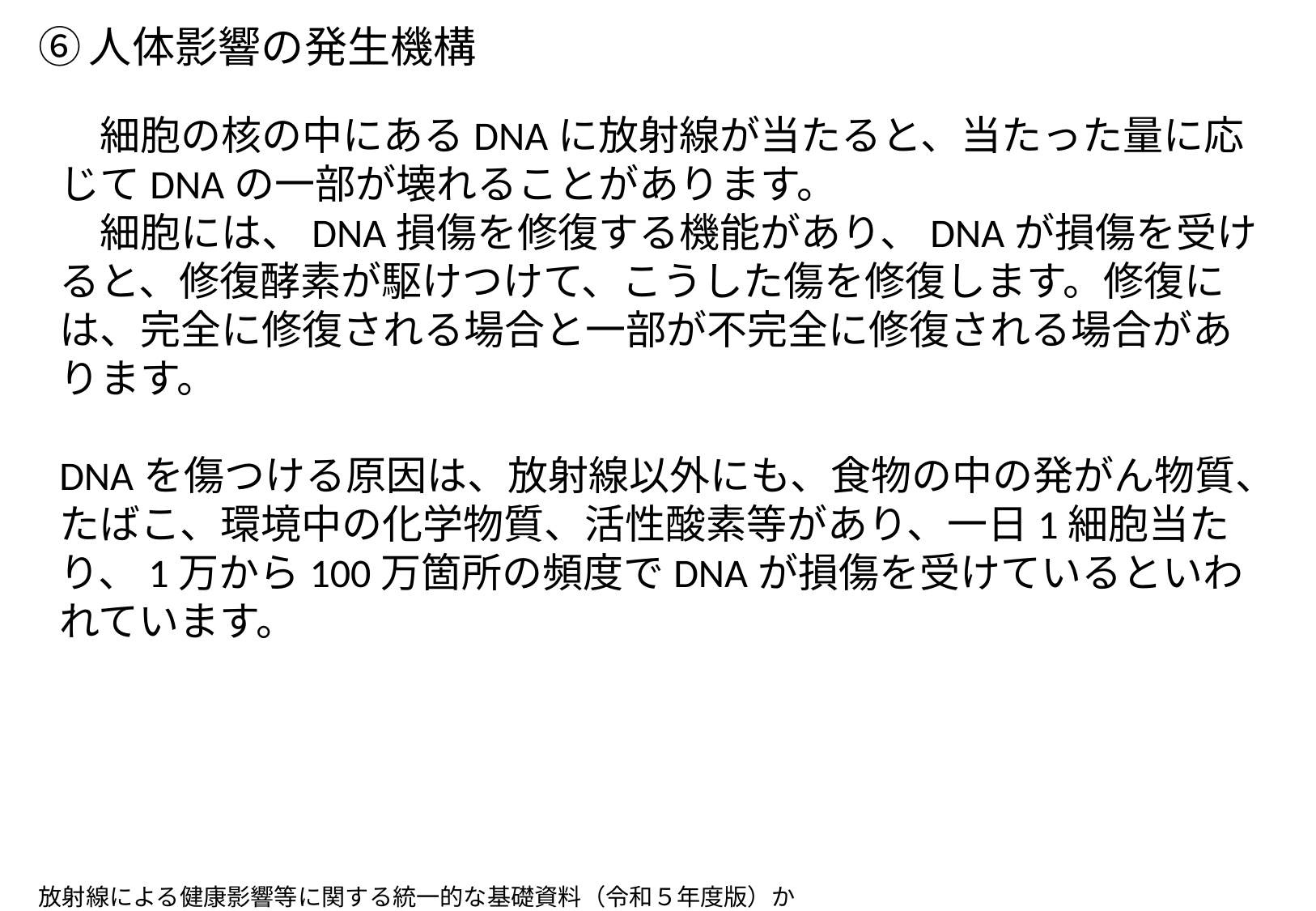

⑥人体影響の発生機構
　細胞の核の中にあるDNAに放射線が当たると、当たった量に応じてDNAの一部が壊れることがあります。
　細胞には、DNA損傷を修復する機能があり、DNAが損傷を受けると、修復酵素が駆けつけて、こうした傷を修復します。修復には、完全に修復される場合と一部が不完全に修復される場合があります。

DNAを傷つける原因は、放射線以外にも、食物の中の発がん物質、たばこ、環境中の化学物質、活性酸素等があり、一日1細胞当たり、1万から100万箇所の頻度でDNAが損傷を受けているといわれています。
放射線による健康影響等に関する統一的な基礎資料（令和５年度版）から